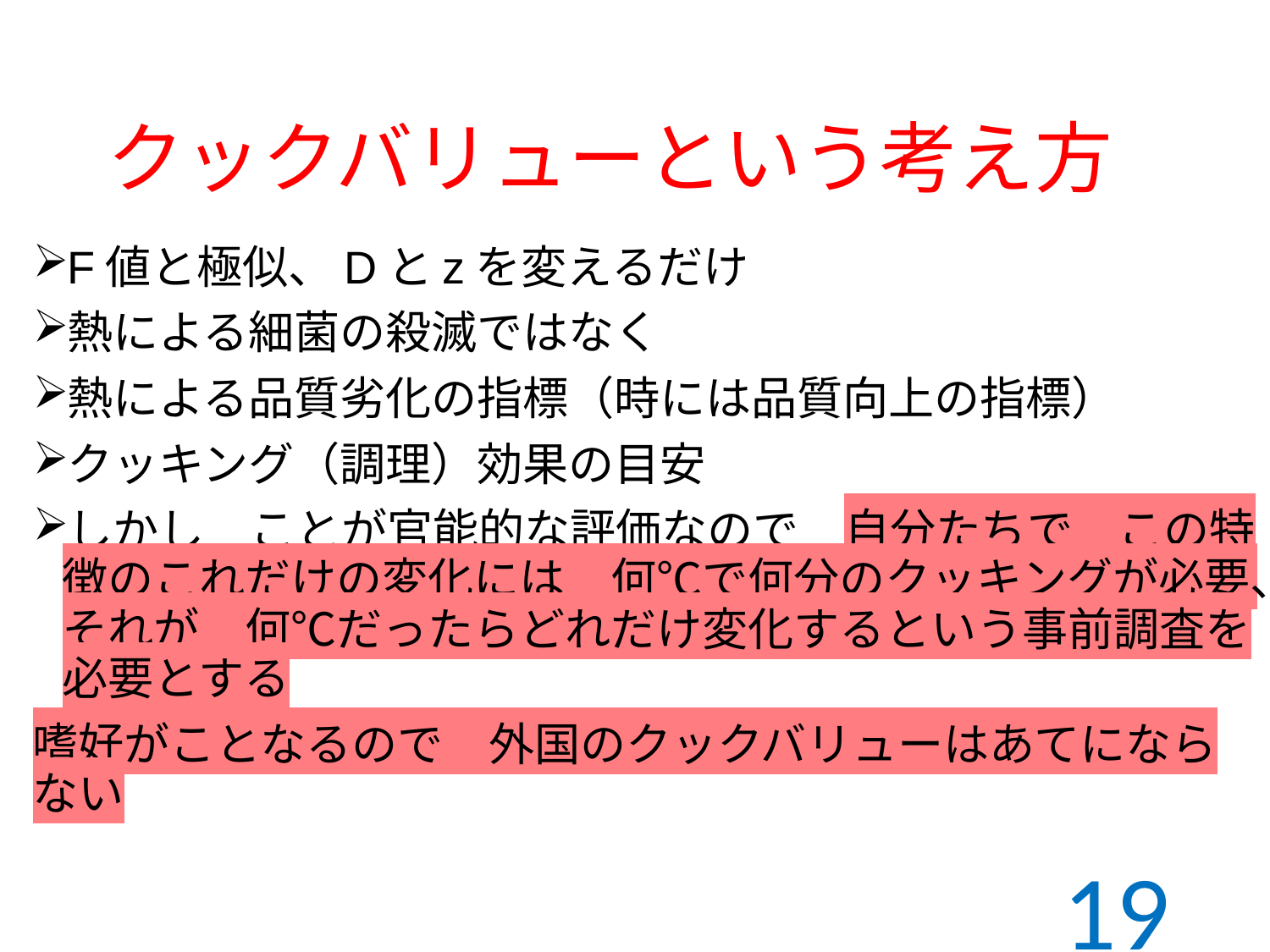

# クックバリューという考え方
F値と極似、Dとzを変えるだけ
熱による細菌の殺滅ではなく
熱による品質劣化の指標（時には品質向上の指標）
クッキング（調理）効果の目安
しかし　ことが官能的な評価なので　自分たちで　この特徴のこれだけの変化には　何℃で何分のクッキングが必要、それが　何℃だったらどれだけ変化するという事前調査を必要とする
嗜好がことなるので　外国のクックバリューはあてにならない

19